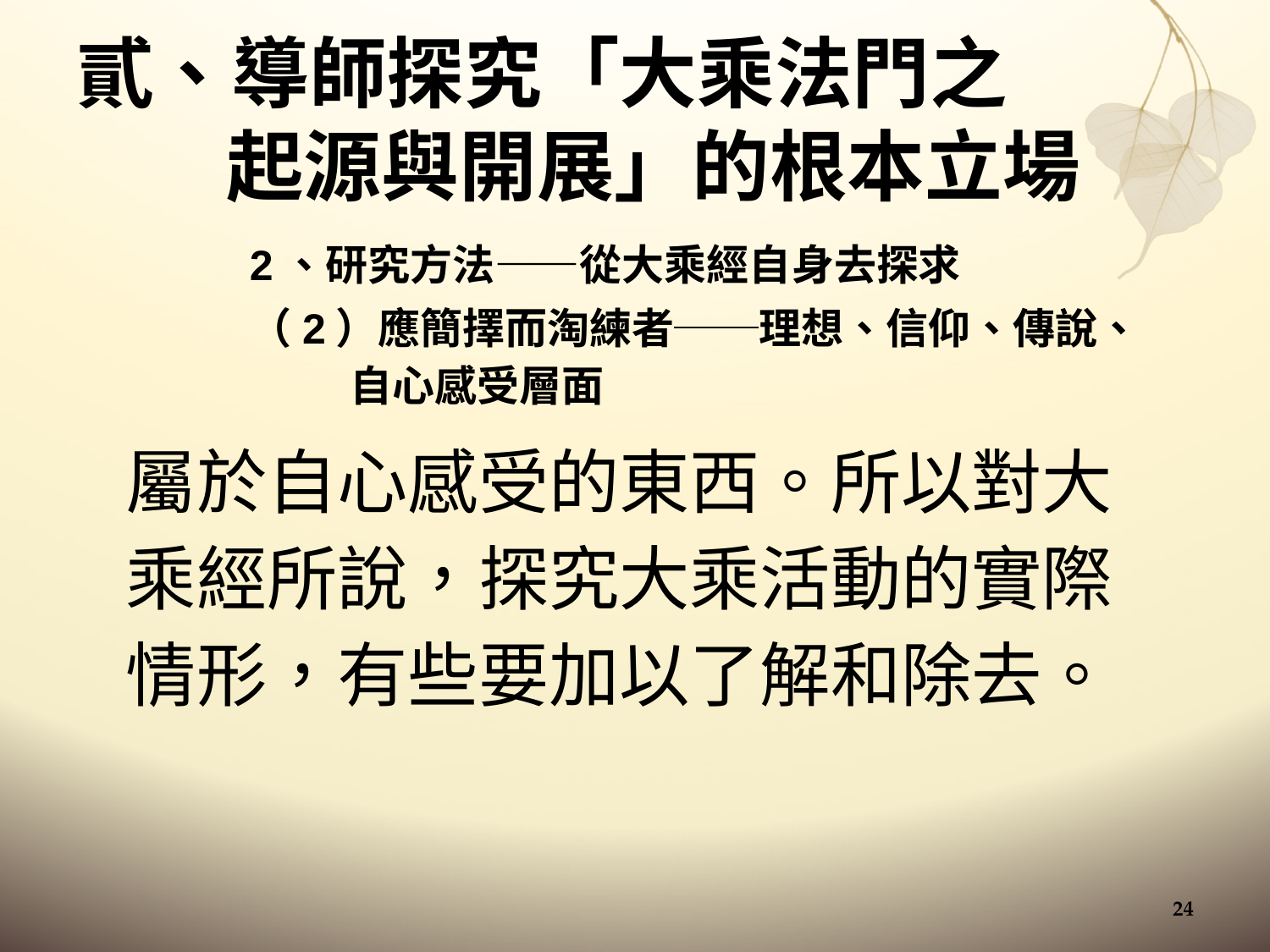

# 貳、導師探究「大乘法門之起源與開展」的根本立場
2、研究方法——從大乘經自身去探求
（2）應簡擇而淘練者──理想、信仰、傳說、自心感受層面
屬於自心感受的東西。所以對大乘經所說，探究大乘活動的實際情形，有些要加以了解和除去。
24